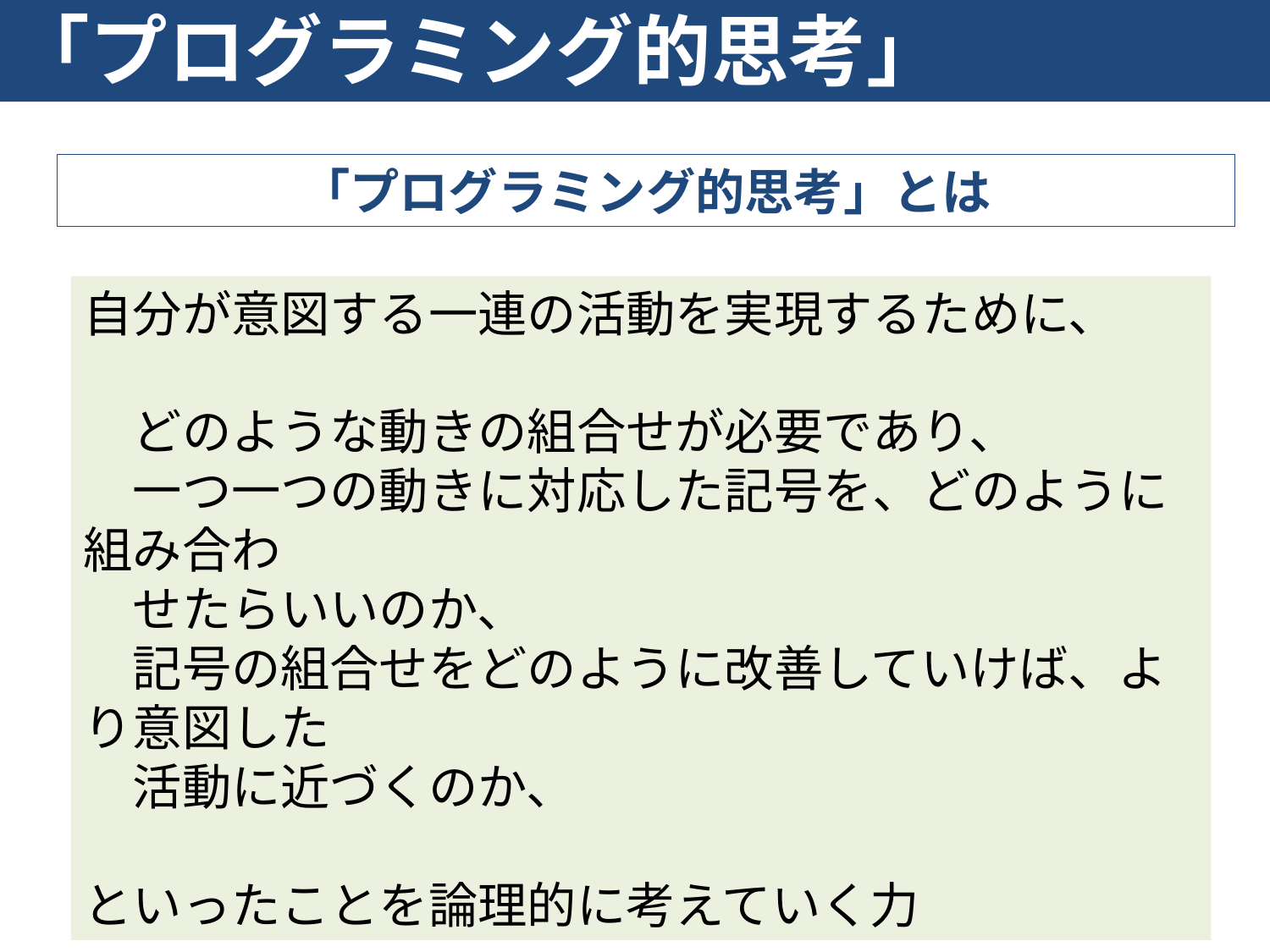

「プログラミング的思考」
「プログラミング的思考」とは
自分が意図する一連の活動を実現するために、

　どのような動きの組合せが必要であり、
　一つ一つの動きに対応した記号を、どのように組み合わ
　せたらいいのか、
　記号の組合せをどのように改善していけば、より意図した
　活動に近づくのか、

といったことを論理的に考えていく力